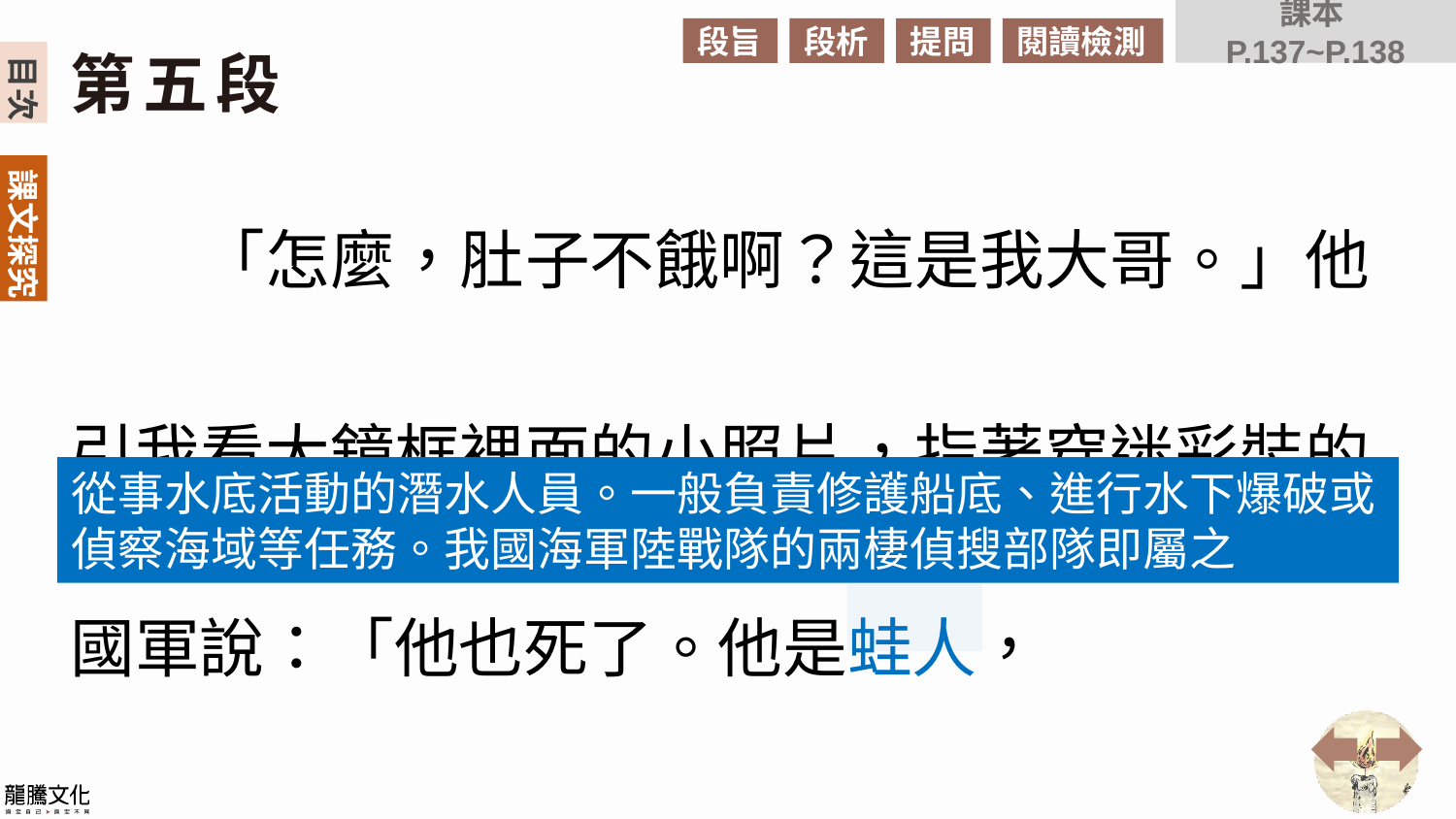

課本P.137~P.138
段旨
段析
提問
閱讀檢測
第五段
　　「怎麼，肚子不餓啊？這是我大哥。」他引我看大鏡框裡面的小照片，指著穿迷彩裝的國軍說：「他也死了。他是蛙人，
從事水底活動的潛水人員。一般負責修護船底、進行水下爆破或偵察海域等任務。我國海軍陸戰隊的兩棲偵搜部隊即屬之